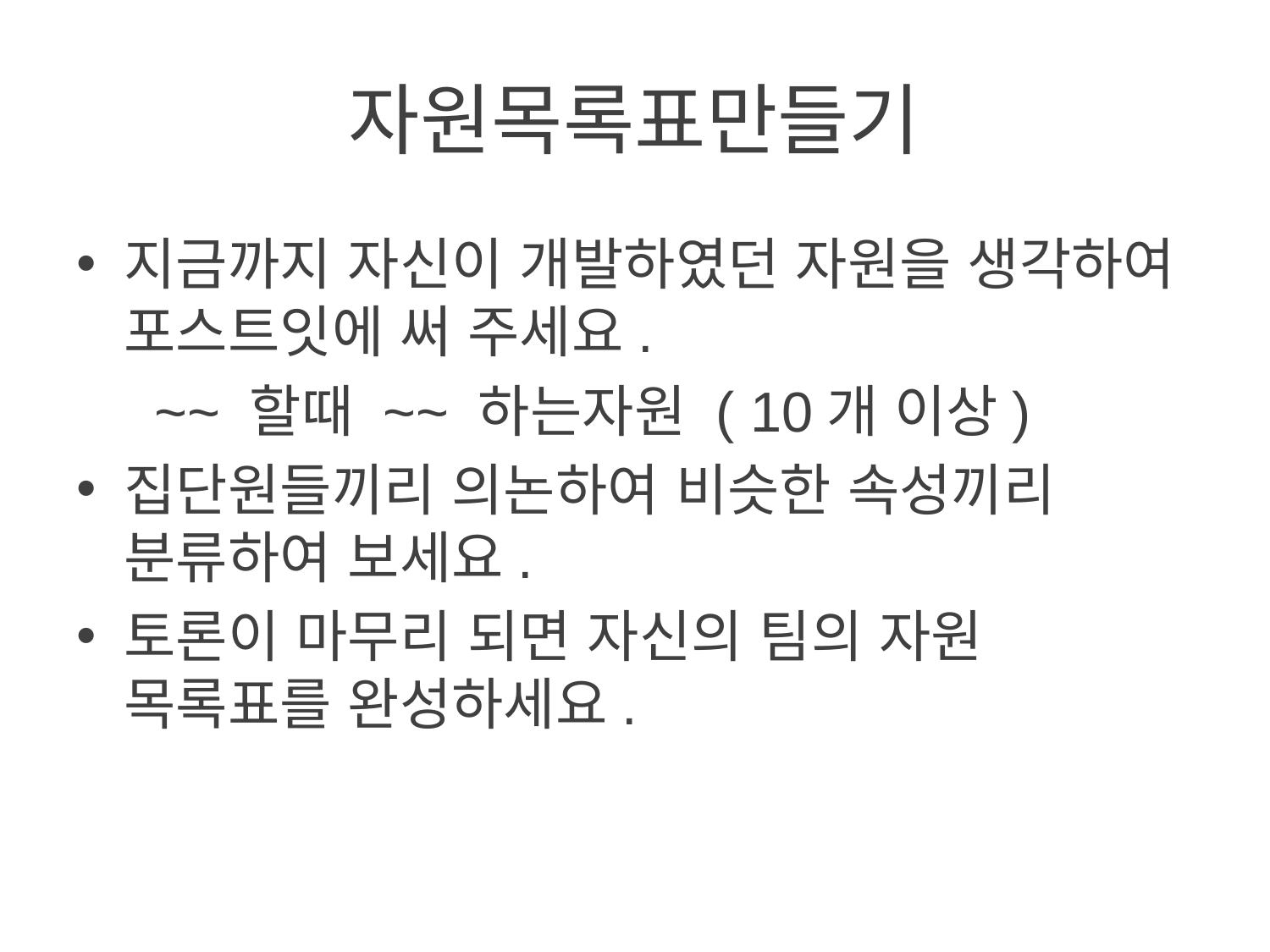

# 자원목록표만들기
지금까지 자신이 개발하였던 자원을 생각하여 포스트잇에 써 주세요.
     ~~ 할때 ~~ 하는자원 ( 10개 이상)
집단원들끼리 의논하여 비슷한 속성끼리 분류하여 보세요.
토론이 마무리 되면 자신의 팀의 자원 목록표를 완성하세요.